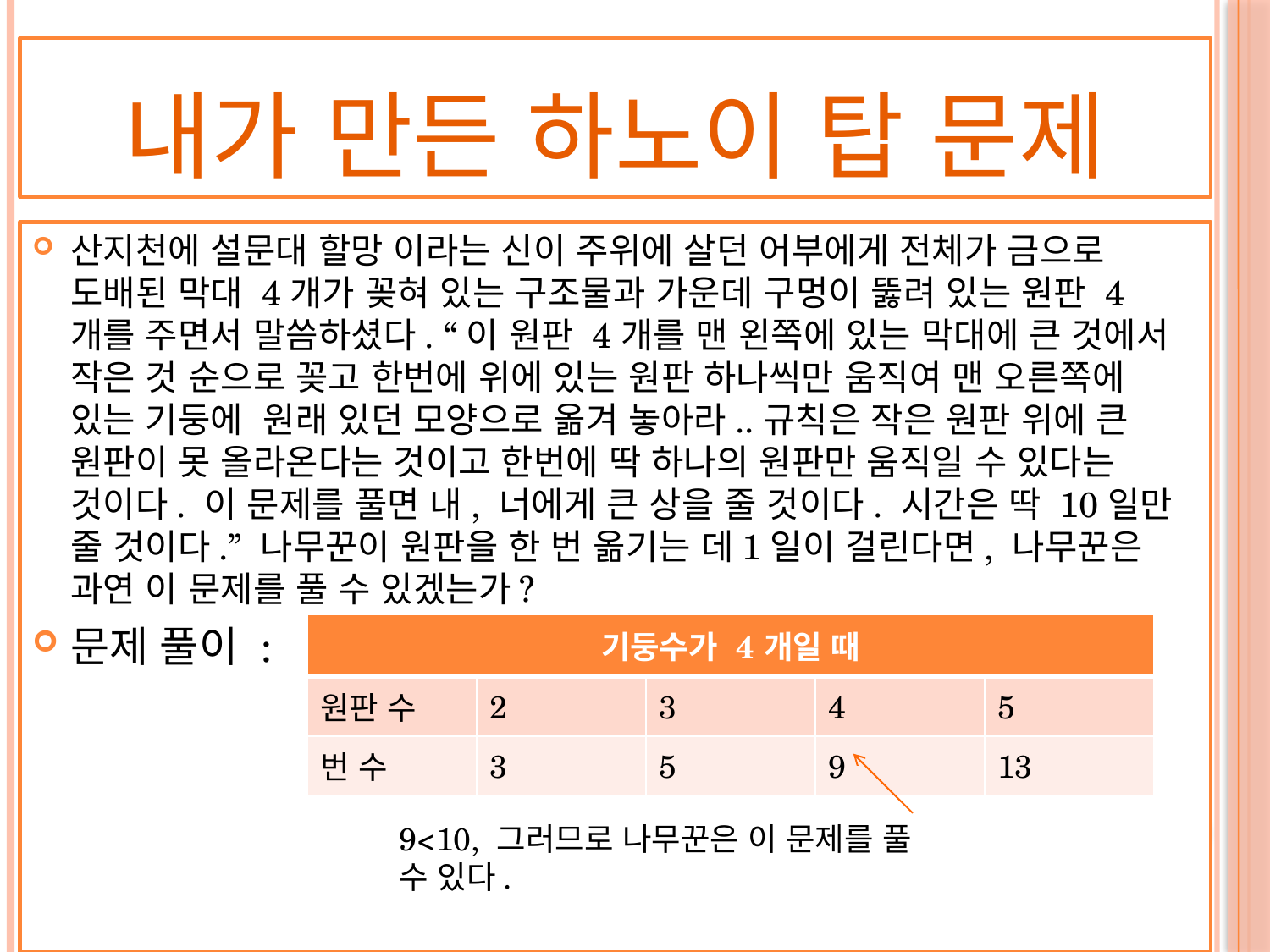

# 내가 만든 하노이 탑 문제
산지천에 설문대 할망 이라는 신이 주위에 살던 어부에게 전체가 금으로 도배된 막대 4개가 꽂혀 있는 구조물과 가운데 구멍이 뚫려 있는 원판 4개를 주면서 말씀하셨다. “이 원판 4개를 맨 왼쪽에 있는 막대에 큰 것에서 작은 것 순으로 꽂고 한번에 위에 있는 원판 하나씩만 움직여 맨 오른쪽에 있는 기둥에  원래 있던 모양으로 옮겨 놓아라..규칙은 작은 원판 위에 큰 원판이 못 올라온다는 것이고 한번에 딱 하나의 원판만 움직일 수 있다는 것이다. 이 문제를 풀면 내, 너에게 큰 상을 줄 것이다. 시간은 딱 10일만 줄 것이다.” 나무꾼이 원판을 한 번 옮기는 데1일이 걸린다면, 나무꾼은 과연 이 문제를 풀 수 있겠는가?
문제 풀이 :

| 기둥수가 4개일 때 |  |  |  |  |
| --- | --- | --- | --- | --- |
| 원판 수 | 2 | 3 | 4 | 5 |
| 번 수 | 3 | 5 | 9 | 13 |
9<10, 그러므로 나무꾼은 이 문제를 풀 수 있다.